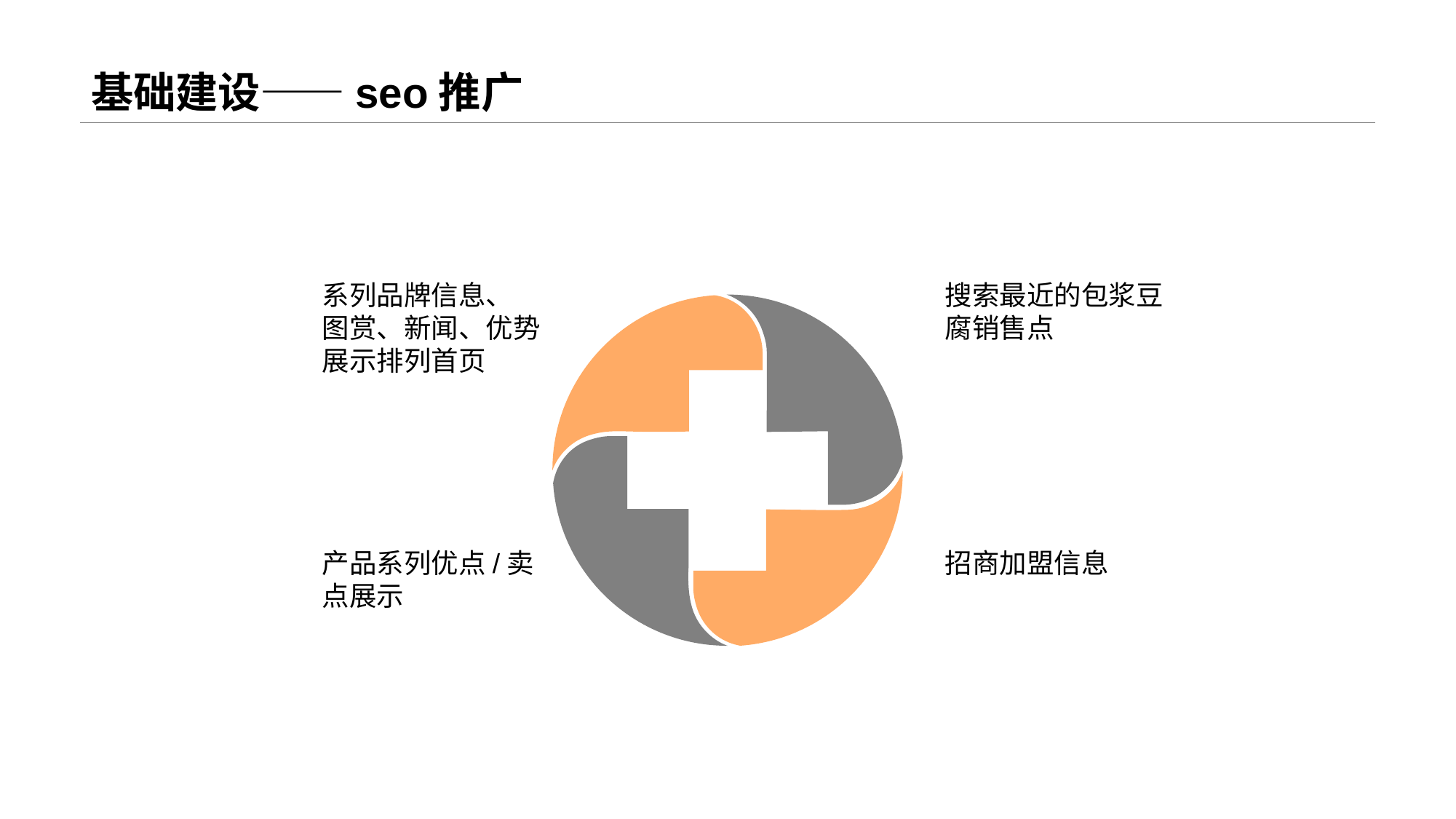

# 基础建设——seo推广
系列品牌信息、 图赏、新闻、优势 展示排列首页
搜索最近的包浆豆腐销售点

产品系列优点/卖点展示
招商加盟信息